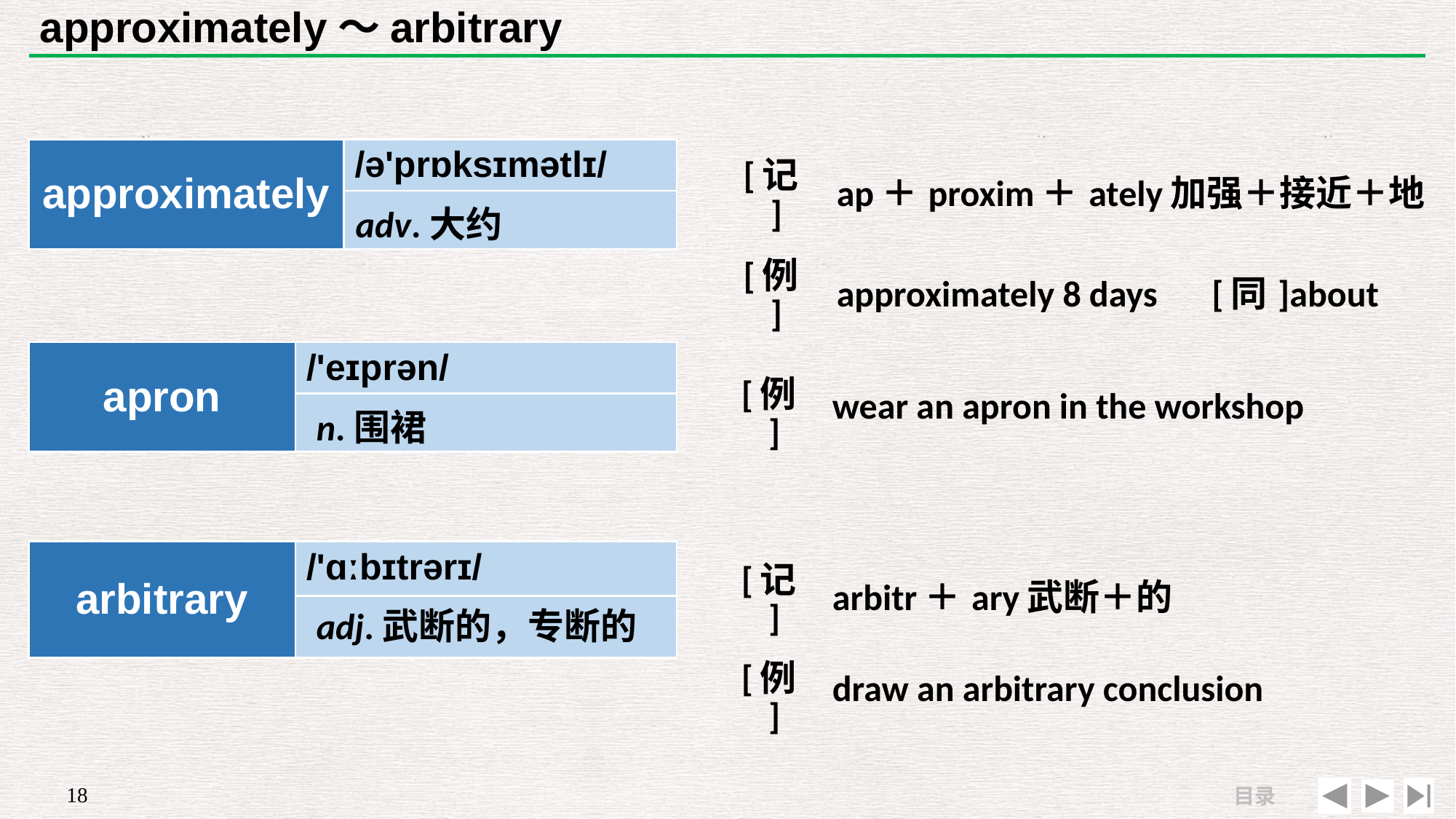

# approximately～arbitrary

| approximately | /ə'prɒksɪmətlɪ/ |
| --- | --- |
|  |  |
| [记] | ap＋proxim＋ately加强＋接近＋地 |
| --- | --- |
| [例] | approximately 8 days　[同]about |
adv.大约
|  |  |
| --- | --- |
| [例] | wear an apron in the workshop |
| apron | /'eɪprən/ |
| --- | --- |
|  |  |
n.围裙
| arbitrary | /'ɑːbɪtrərɪ/ |
| --- | --- |
|  |  |
| [记] | arbitr＋ary武断＋的 |
| --- | --- |
| [例] | draw an arbitrary conclusion |
adj.武断的，专断的